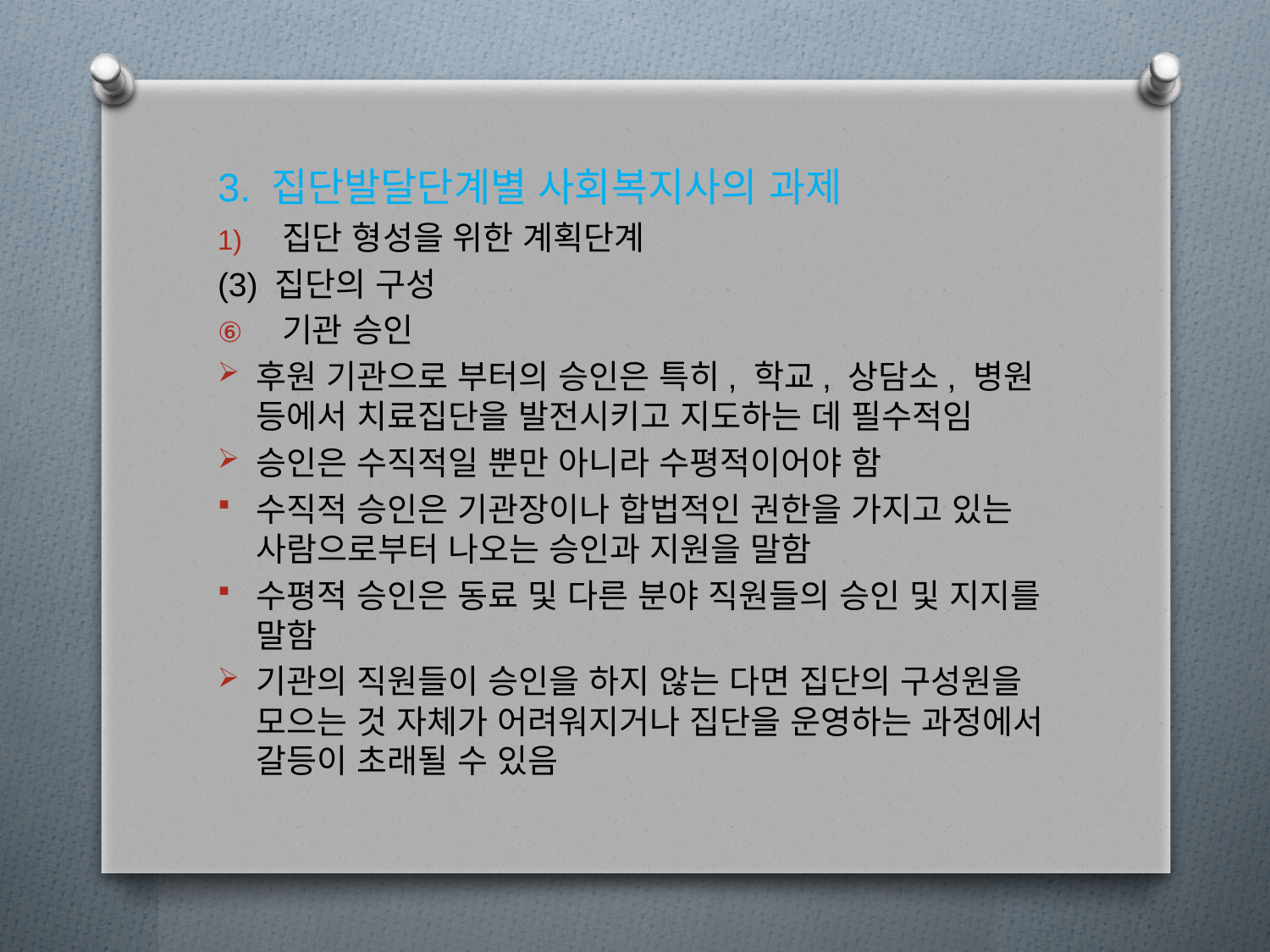

3. 집단발달단계별 사회복지사의 과제
집단 형성을 위한 계획단계
(3) 집단의 구성
기관 승인
후원 기관으로 부터의 승인은 특히, 학교, 상담소, 병원 등에서 치료집단을 발전시키고 지도하는 데 필수적임
승인은 수직적일 뿐만 아니라 수평적이어야 함
수직적 승인은 기관장이나 합법적인 권한을 가지고 있는 사람으로부터 나오는 승인과 지원을 말함
수평적 승인은 동료 및 다른 분야 직원들의 승인 및 지지를 말함
기관의 직원들이 승인을 하지 않는 다면 집단의 구성원을 모으는 것 자체가 어려워지거나 집단을 운영하는 과정에서 갈등이 초래될 수 있음